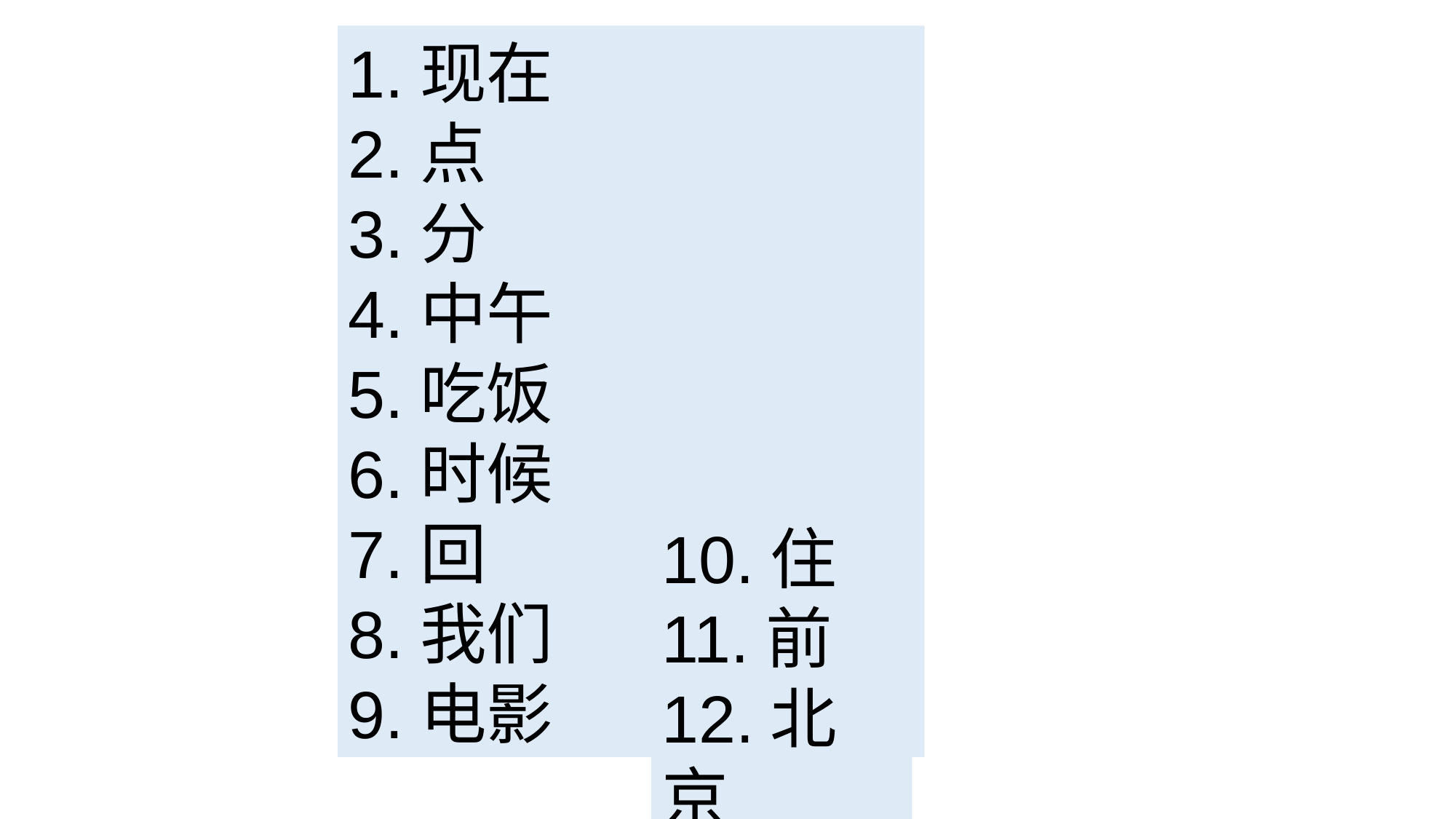

1.现在
2.点
3.分
4.中午
5.吃饭
6.时候
7.回
8.我们
9.电影
10.住
11.前
12.北京